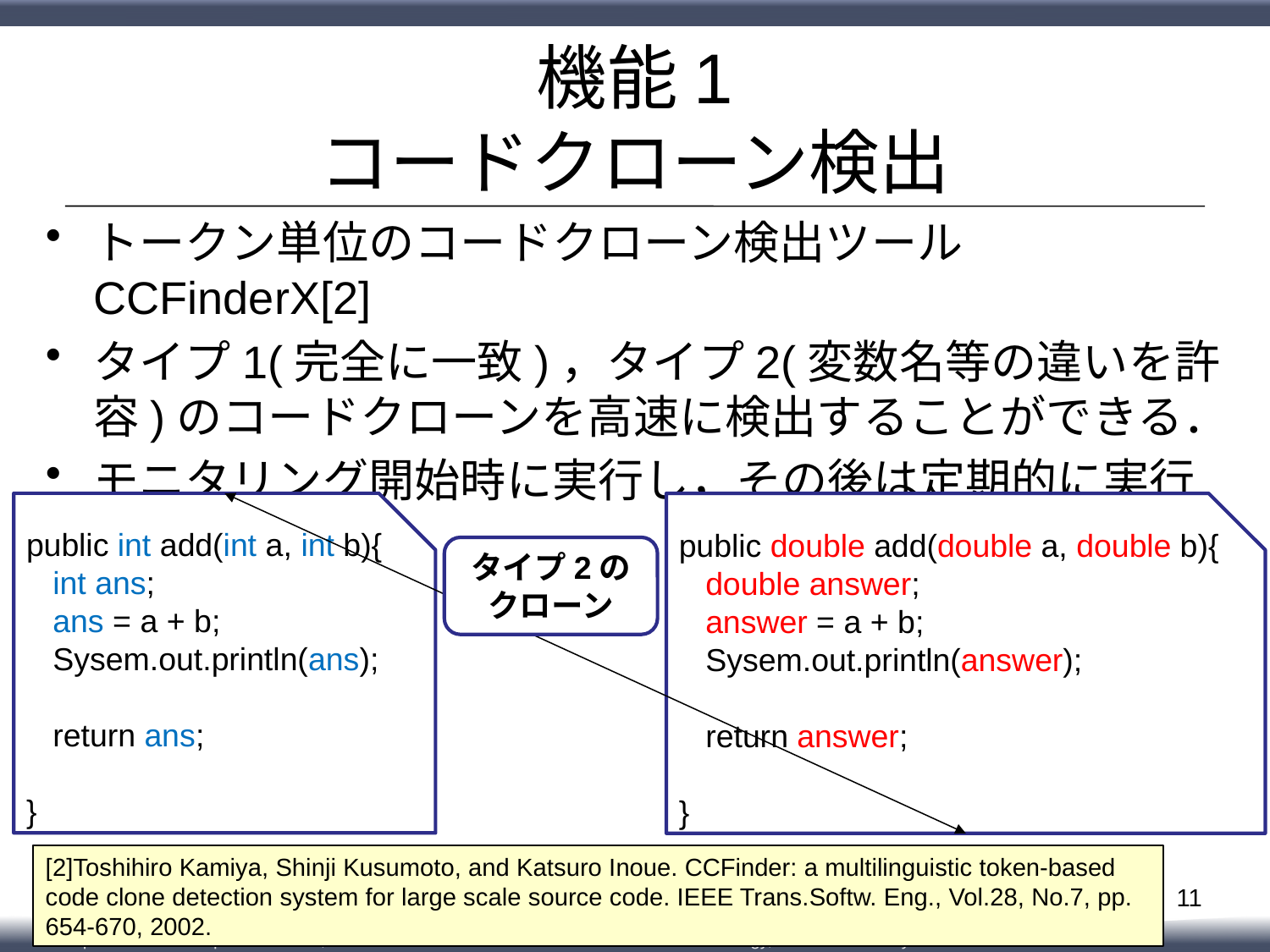

# 機能1 コードクローン検出
トークン単位のコードクローン検出ツールCCFinderX[2]
タイプ1(完全に一致)，タイプ2(変数名等の違いを許容)のコードクローンを高速に検出することができる．
モニタリング開始時に実行し，その後は定期的に実行する．

public double add(double a, double b){
   double answer;
   answer = a + b;
   Sysem.out.println(answer);

   return answer;

}
public int add(int a, int b){
   int ans;
   ans = a + b;
   Sysem.out.println(ans);

   return ans;

}
タイプ2の
クローン
[2]Toshihiro Kamiya, Shinji Kusumoto, and Katsuro Inoue. CCFinder: a multilinguistic token-based code clone detection system for large scale source code. IEEE Trans.Softw. Eng., Vol.28, No.7, pp. 654-670, 2002.
11